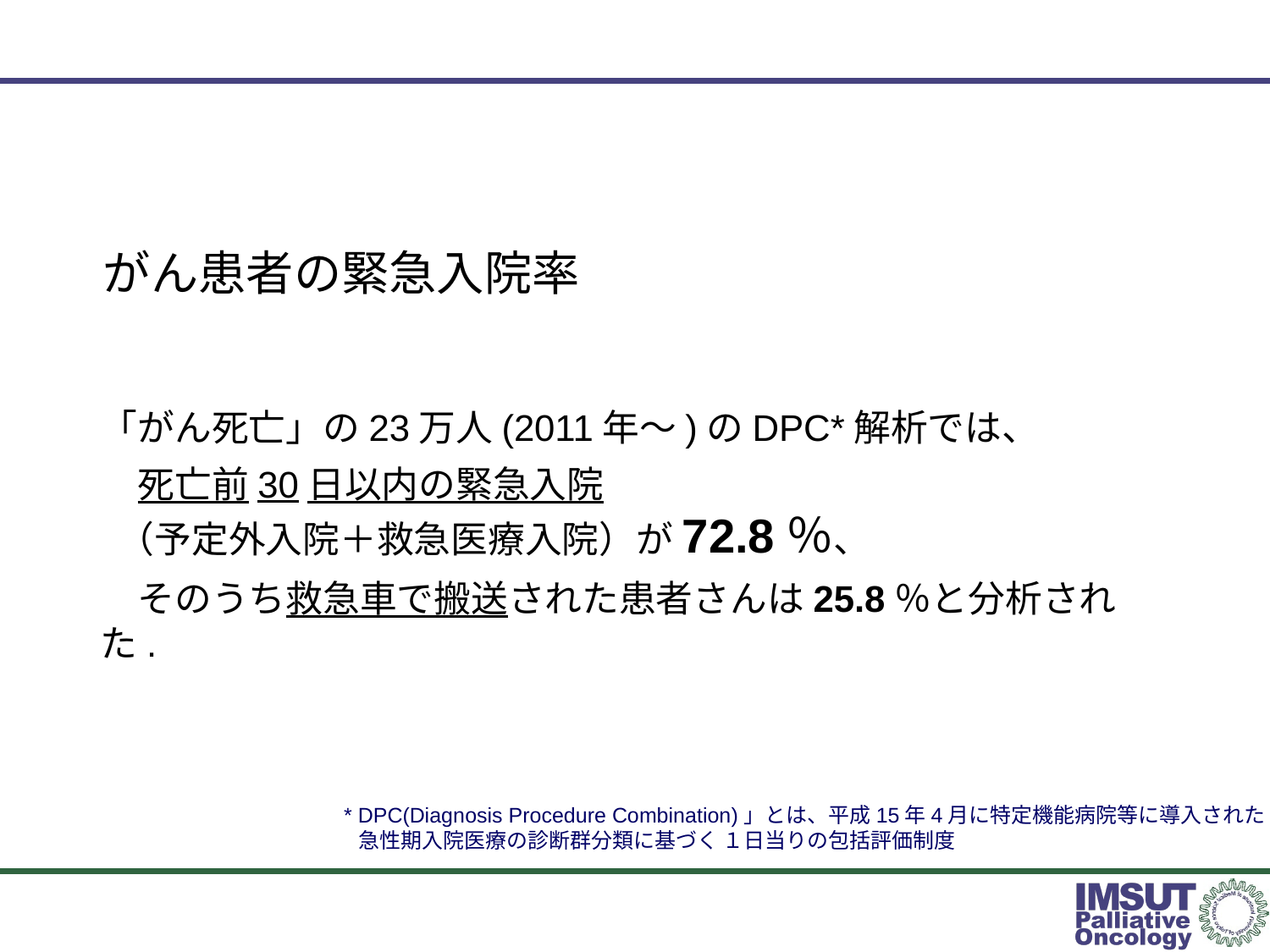

がん患者の緊急入院率

「がん死亡」の23万人(2011年〜)のDPC*解析では、

　死亡前30日以内の緊急入院
 （予定外入院＋救急医療入院）が72.8％、

　そのうち救急車で搬送された患者さんは25.8％と分析された.

* DPC(Diagnosis Procedure Combination)」とは、平成15年4月に特定機能病院等に導入された
  急性期入院医療の診断群分類に基づく １日当りの包括評価制度